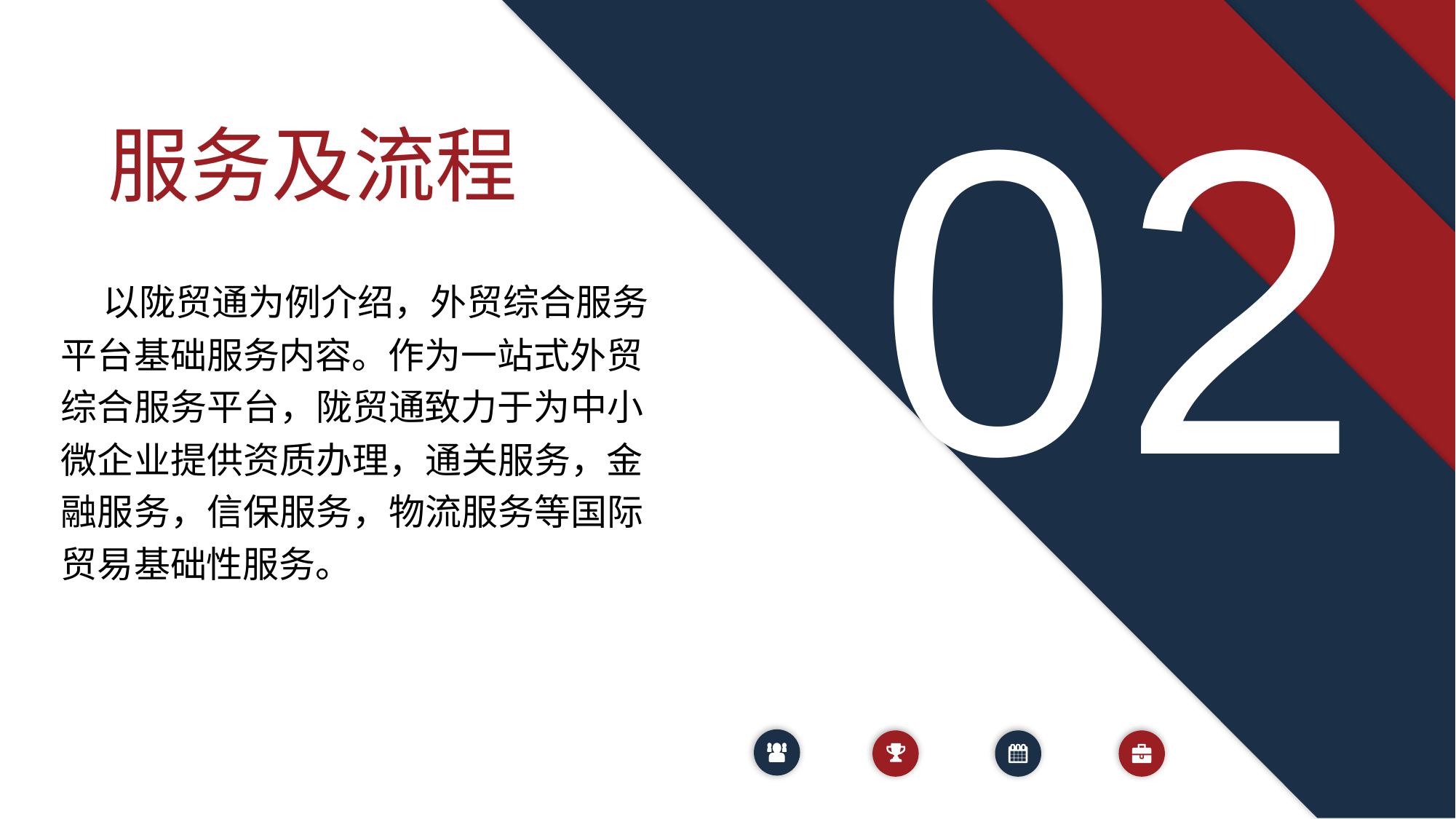

02
服务及流程
    以陇贸通为例介绍，外贸综合服务平台基础服务内容。作为一站式外贸综合服务平台，陇贸通致力于为中小微企业提供资质办理，通关服务，金融服务，信保服务，物流服务等国际贸易基础性服务。